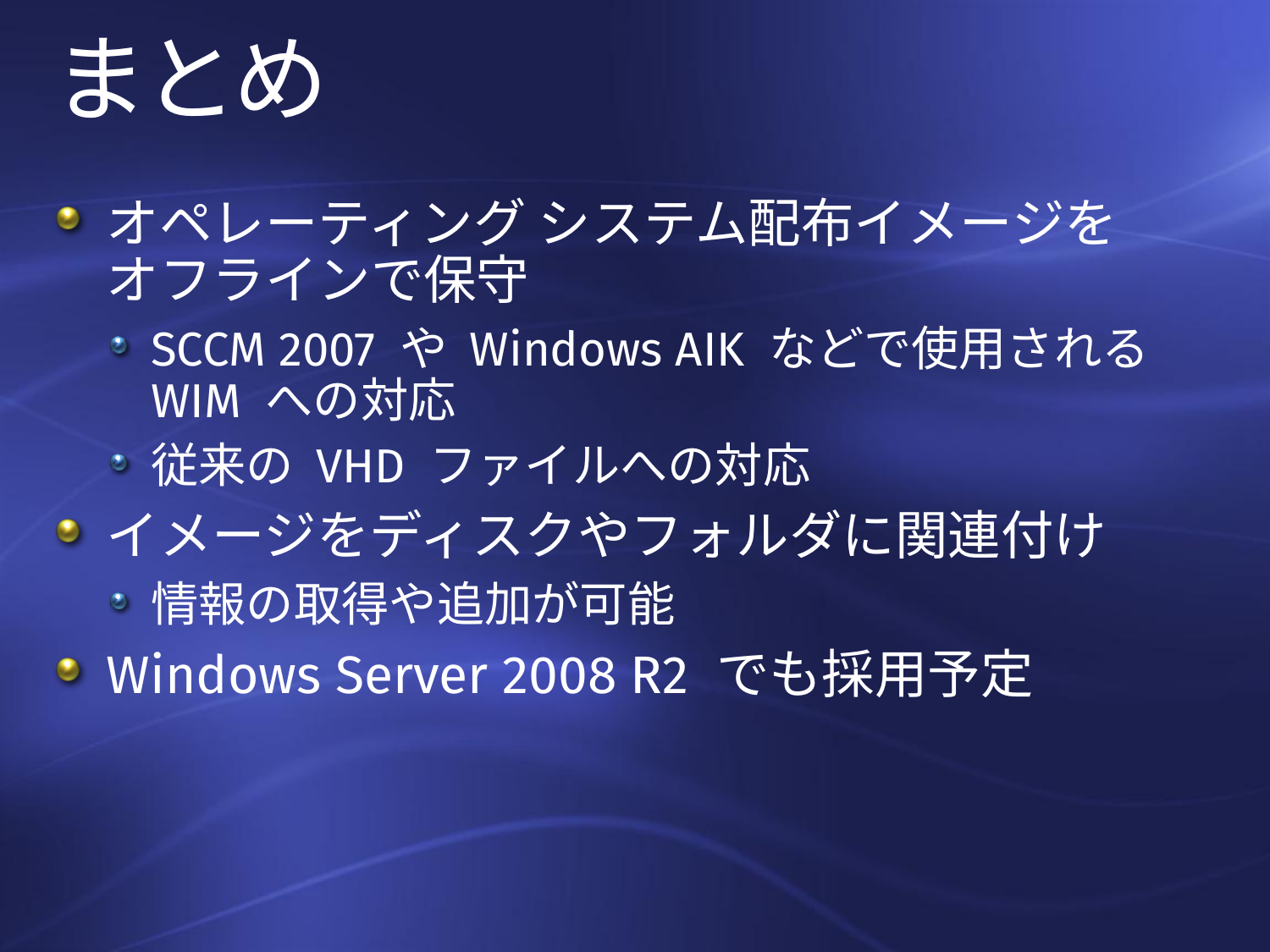

# まとめ
オペレーティング システム配布イメージを
オフラインで保守
SCCM 2007 や Windows AIK などで使用される WIM への対応
従来の VHD ファイルへの対応
イメージをディスクやフォルダに関連付け
情報の取得や追加が可能
Windows Server 2008 R2 でも採用予定